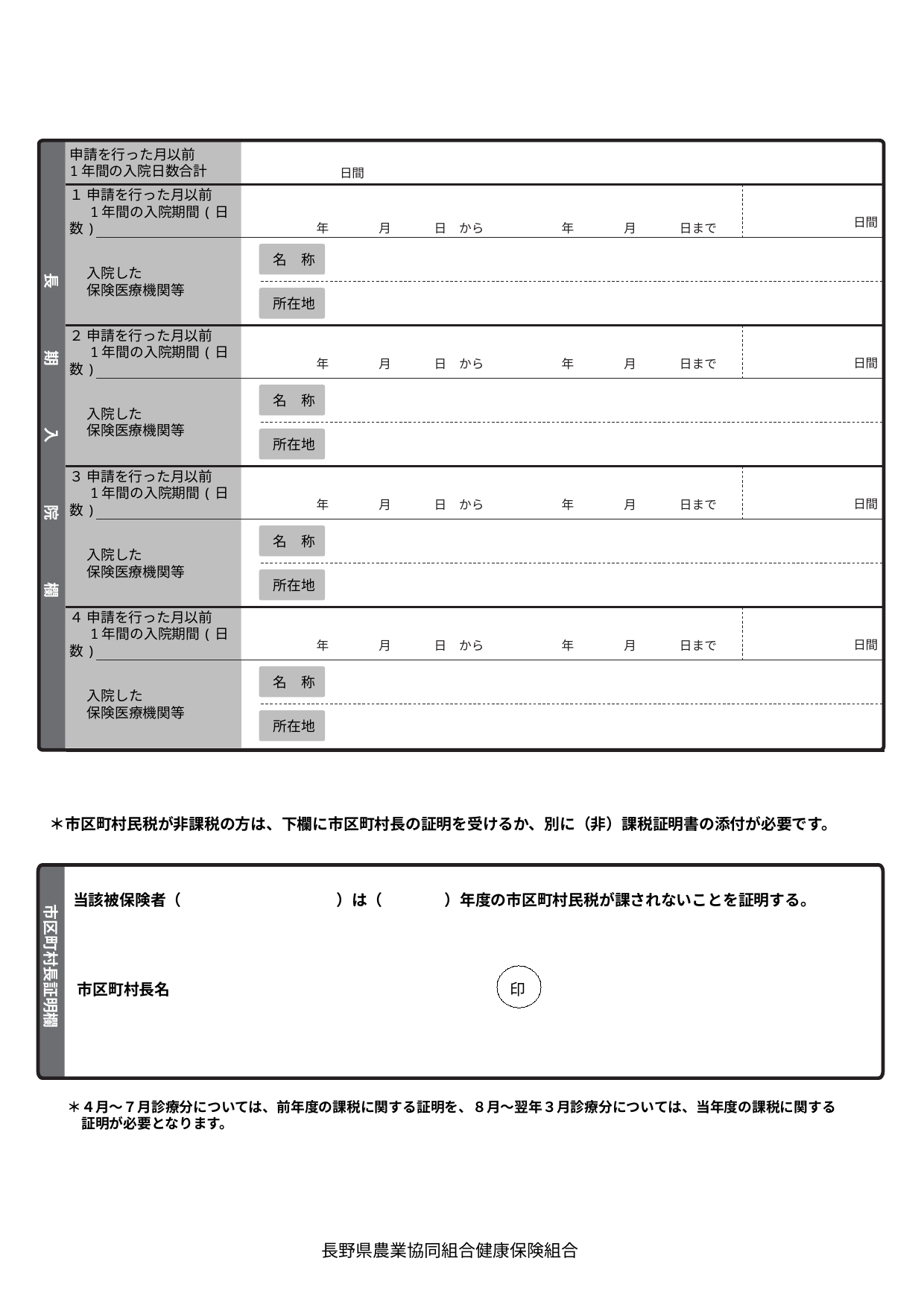

長　　　　期　　　　入　　　　院　　　　欄

申請を行った月以前
1年間の入院日数合計
日間

１ 申請を行った月以前
　 1年間の入院期間(日数)
　　　　 　年　　　　月　 　　 日　から　　　　　　 年　　　　月　 　　 日まで
日間
　 入院した
　 保険医療機関等

名　称

所在地
２ 申請を行った月以前
　 1年間の入院期間(日数)

　　　　 　年　　　　月　 　　 日　から　　　　　　 年　　　　月　 　　 日まで
日間
　 入院した
　 保険医療機関等

名　称

所在地

３ 申請を行った月以前
　 1年間の入院期間(日数)
　　　　 　年　　　　月　 　　 日　から　　　　　　 年　　　　月　 　　 日まで
日間
　 入院した
　 保険医療機関等

名　称

所在地
４ 申請を行った月以前
　 1年間の入院期間(日数)

　　　　 　年　　　　月　 　　 日　から　　　　　　 年　　　　月　 　　 日まで
日間
　 入院した
　 保険医療機関等

名　称

所在地

＊市区町村民税が非課税の方は、下欄に市区町村長の証明を受けるか、別に（非）課税証明書の添付が必要です。

　　市区町村長証明欄
当該被保険者（　　　　　　　　　　）は（　　　　）年度の市区町村民税が課されないことを証明する。

市区町村長名　　　　　　　　　　　　　　　　　　　　　　印
＊４月～７月診療分については、前年度の課税に関する証明を、８月～翌年３月診療分については、当年度の課税に関する
　証明が必要となります。
長野県農業協同組合健康保険組合